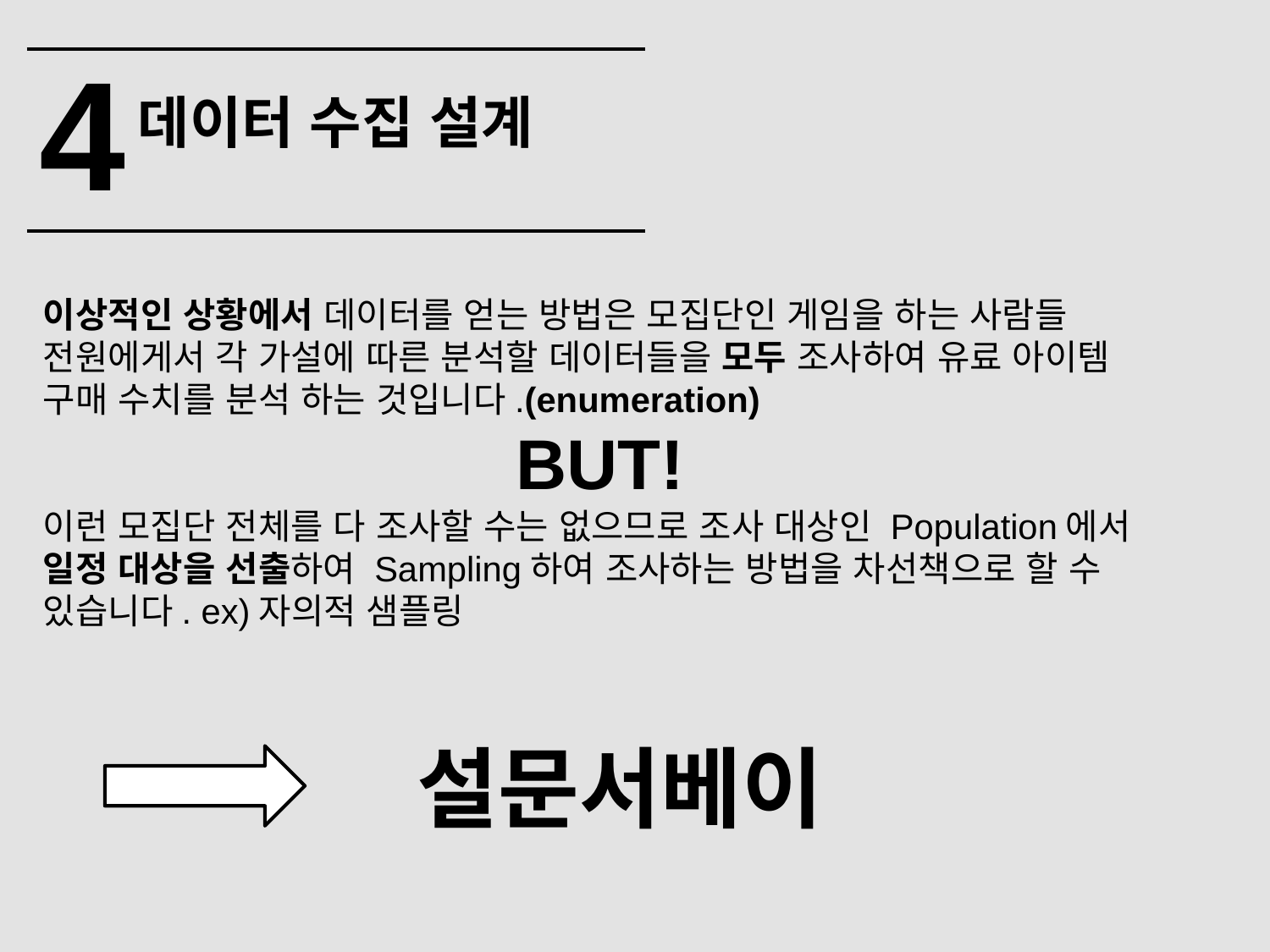

4
데이터 수집 설계
이상적인 상황에서 데이터를 얻는 방법은 모집단인 게임을 하는 사람들 전원에게서 각 가설에 따른 분석할 데이터들을 모두 조사하여 유료 아이템 구매 수치를 분석 하는 것입니다.(enumeration)
BUT!
이런 모집단 전체를 다 조사할 수는 없으므로 조사 대상인 Population에서 일정 대상을 선출하여 Sampling하여 조사하는 방법을 차선책으로 할 수 있습니다. ex)자의적 샘플링
설문서베이